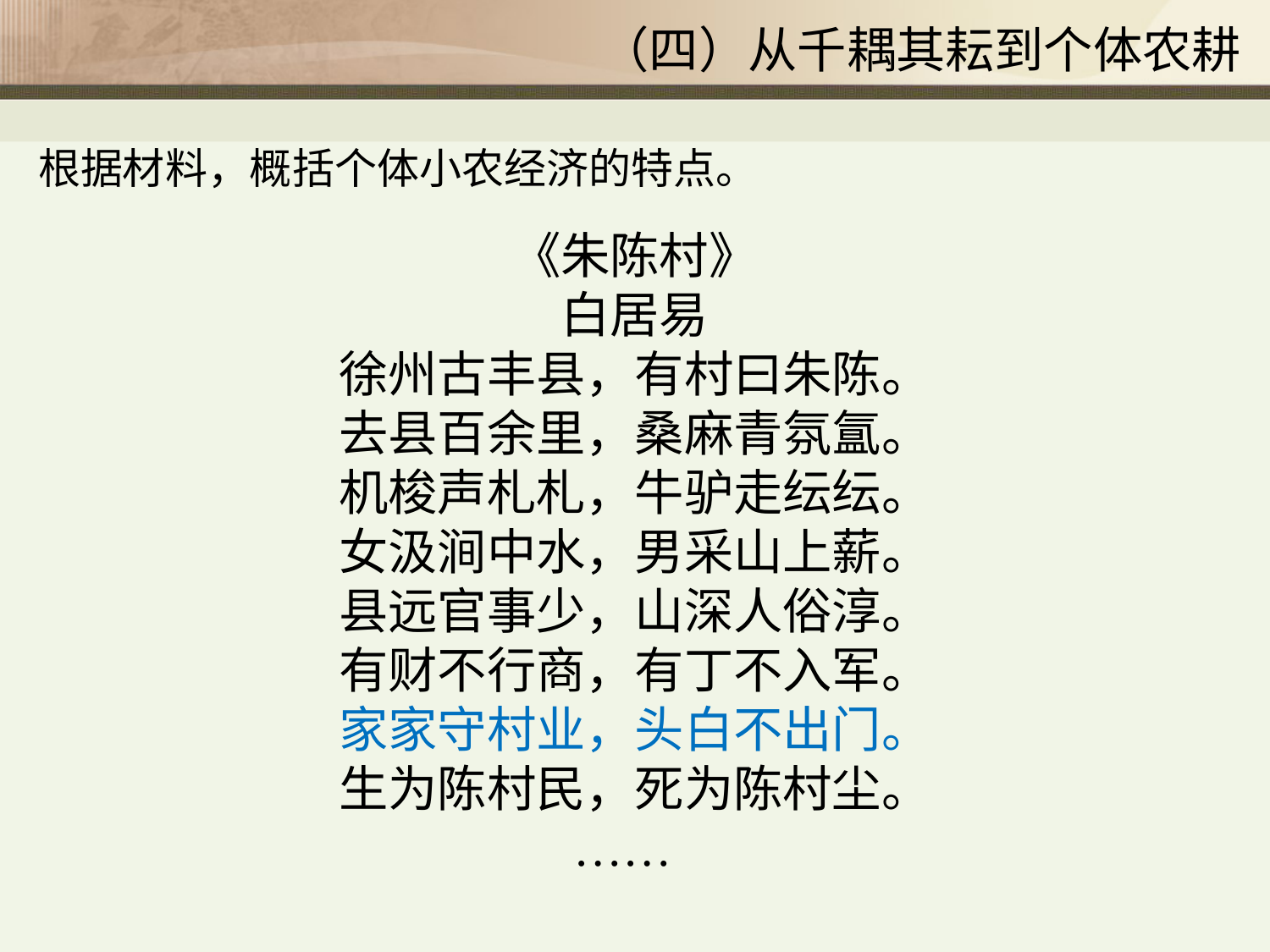

（四）从千耦其耘到个体农耕
根据材料，概括个体小农经济的特点。
《朱陈村》
白居易
徐州古丰县，有村曰朱陈。
去县百余里，桑麻青氛氲。
机梭声札札，牛驴走纭纭。
女汲涧中水，男采山上薪。
县远官事少，山深人俗淳。
有财不行商，有丁不入军。
家家守村业，头白不出门。
生为陈村民，死为陈村尘。
……